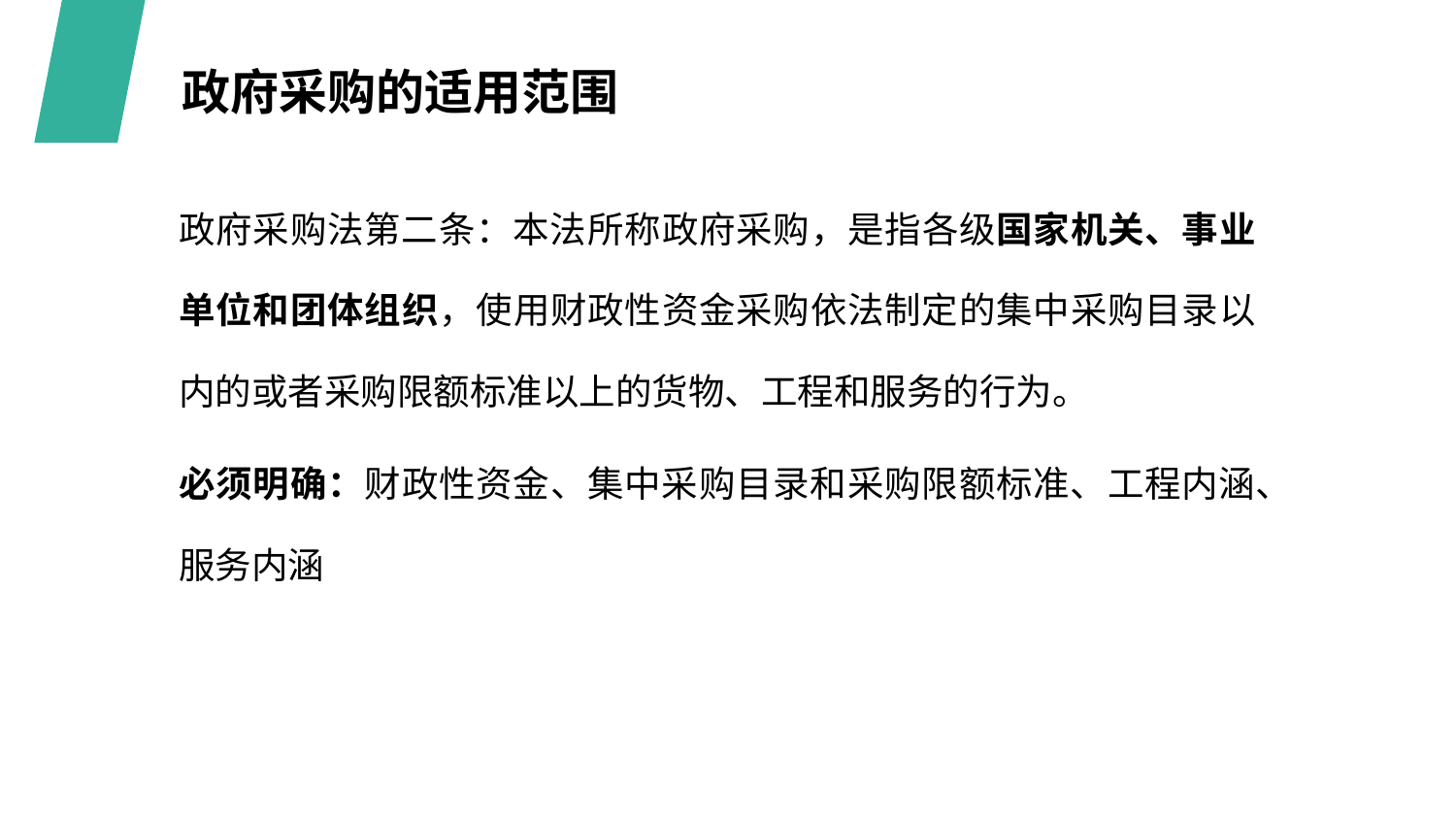

政府采购的适用范围
政府采购法第二条：本法所称政府采购，是指各级国家机关、事业单位和团体组织，使用财政性资金采购依法制定的集中采购目录以内的或者采购限额标准以上的货物、工程和服务的行为。
必须明确：财政性资金、集中采购目录和采购限额标准、工程内涵、服务内涵